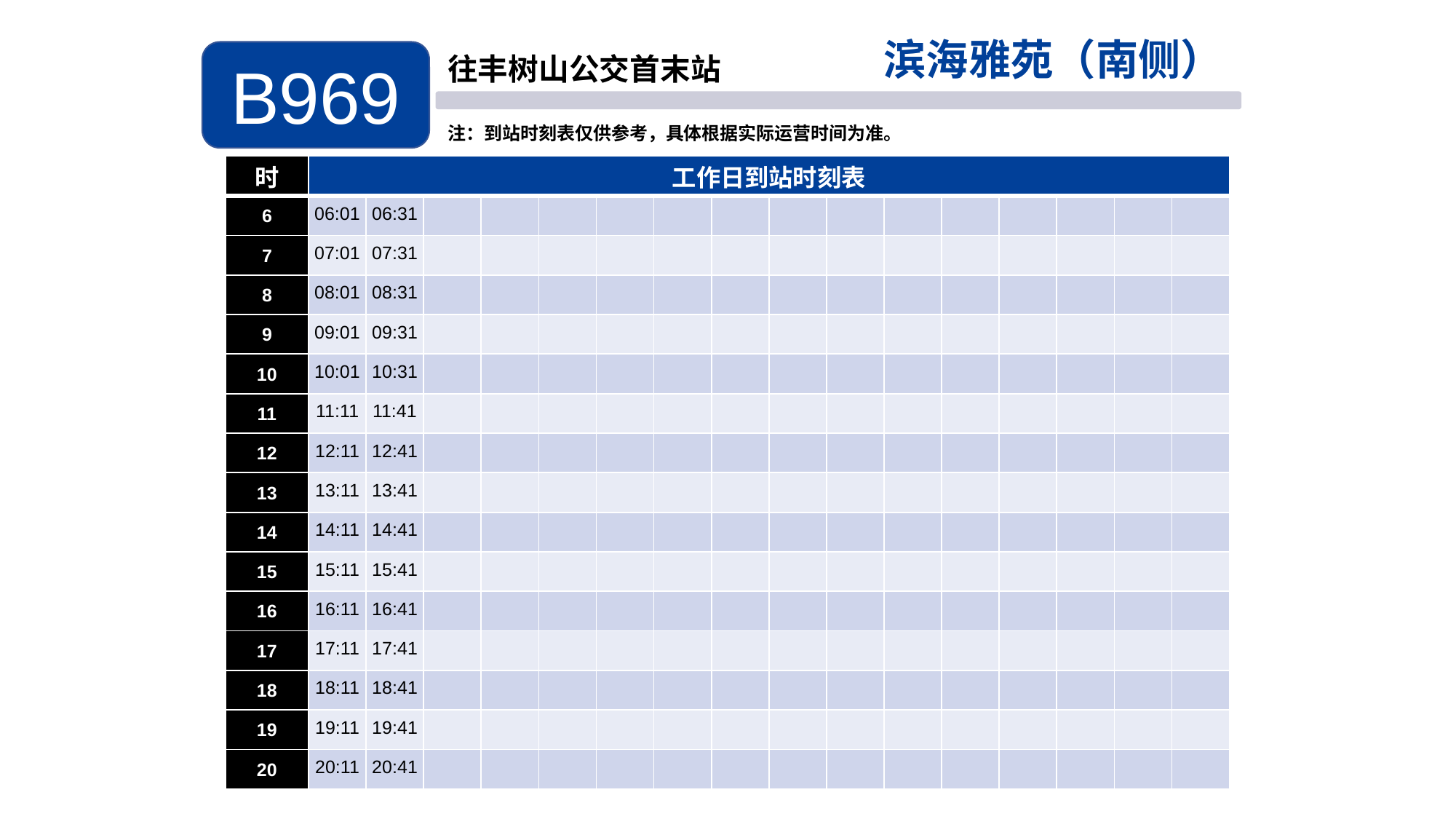

滨海雅苑（南侧）
B969
往丰树山公交首末站

注：到站时刻表仅供参考，具体根据实际运营时间为准。
| 时 | 工作日到站时刻表 |  |  |  |  |  |  |  |  |  |  |  |  |  |  |  |
| --- | --- | --- | --- | --- | --- | --- | --- | --- | --- | --- | --- | --- | --- | --- | --- | --- |
| 6 | 06:01 | 06:31 |  |  |  |  |  |  |  |  |  |  |  |  |  |  |
| 7 | 07:01 | 07:31 |  |  |  |  |  |  |  |  |  |  |  |  |  |  |
| 8 | 08:01 | 08:31 |  |  |  |  |  |  |  |  |  |  |  |  |  |  |
| 9 | 09:01 | 09:31 |  |  |  |  |  |  |  |  |  |  |  |  |  |  |
| 10 | 10:01 | 10:31 |  |  |  |  |  |  |  |  |  |  |  |  |  |  |
| 11 | 11:11 | 11:41 |  |  |  |  |  |  |  |  |  |  |  |  |  |  |
| 12 | 12:11 | 12:41 |  |  |  |  |  |  |  |  |  |  |  |  |  |  |
| 13 | 13:11 | 13:41 |  |  |  |  |  |  |  |  |  |  |  |  |  |  |
| 14 | 14:11 | 14:41 |  |  |  |  |  |  |  |  |  |  |  |  |  |  |
| 15 | 15:11 | 15:41 |  |  |  |  |  |  |  |  |  |  |  |  |  |  |
| 16 | 16:11 | 16:41 |  |  |  |  |  |  |  |  |  |  |  |  |  |  |
| 17 | 17:11 | 17:41 |  |  |  |  |  |  |  |  |  |  |  |  |  |  |
| 18 | 18:11 | 18:41 |  |  |  |  |  |  |  |  |  |  |  |  |  |  |
| 19 | 19:11 | 19:41 |  |  |  |  |  |  |  |  |  |  |  |  |  |  |
| 20 | 20:11 | 20:41 |  |  |  |  |  |  |  |  |  |  |  |  |  |  |